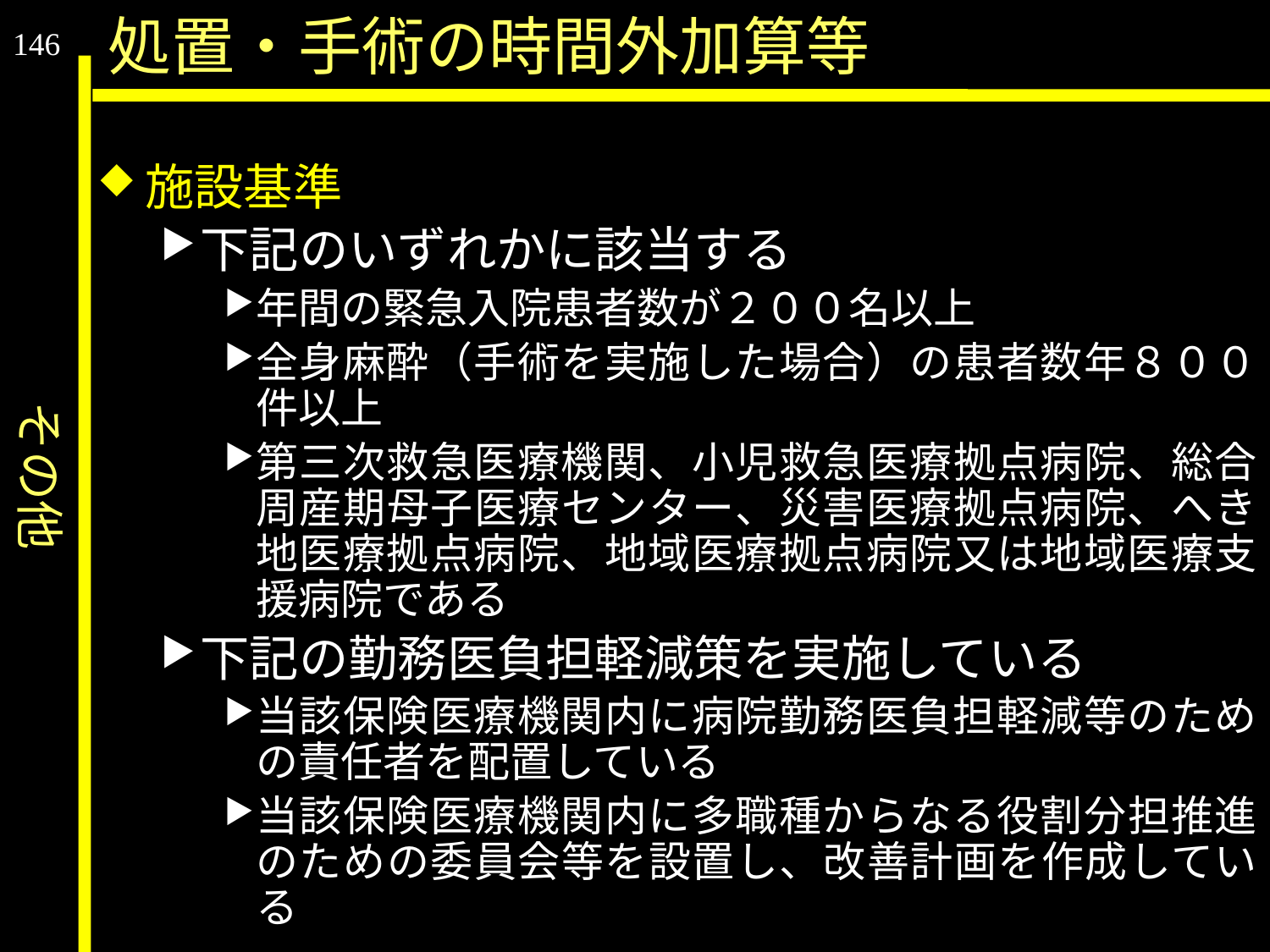

その他
処置・手術の時間外加算等
146

施設基準
下記のいずれかに該当する
年間の緊急入院患者数が２００名以上
全身麻酔（手術を実施した場合）の患者数年８００件以上
第三次救急医療機関、小児救急医療拠点病院、総合周産期母子医療センター、災害医療拠点病院、へき地医療拠点病院、地域医療拠点病院又は地域医療支援病院である
下記の勤務医負担軽減策を実施している
当該保険医療機関内に病院勤務医負担軽減等のための責任者を配置している
当該保険医療機関内に多職種からなる役割分担推進のための委員会等を設置し、改善計画を作成している